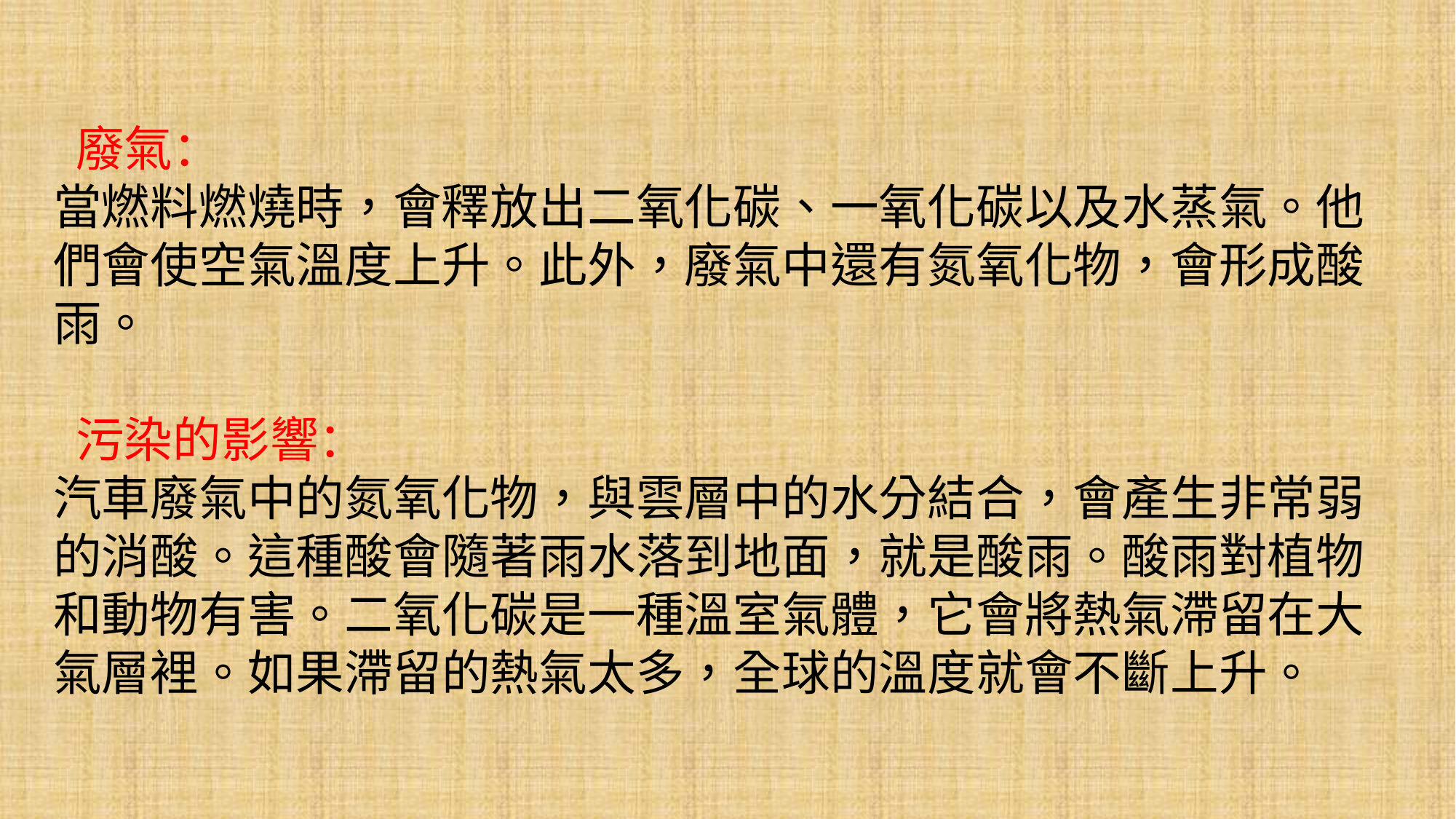

廢氣：
當燃料燃燒時，會釋放出二氧化碳、一氧化碳以及水蒸氣。他們會使空氣溫度上升。此外，廢氣中還有氮氧化物，會形成酸雨。

 污染的影響：
汽車廢氣中的氮氧化物，與雲層中的水分結合，會產生非常弱的消酸。這種酸會隨著雨水落到地面，就是酸雨。酸雨對植物和動物有害。二氧化碳是一種溫室氣體，它會將熱氣滯留在大氣層裡。如果滯留的熱氣太多，全球的溫度就會不斷上升。